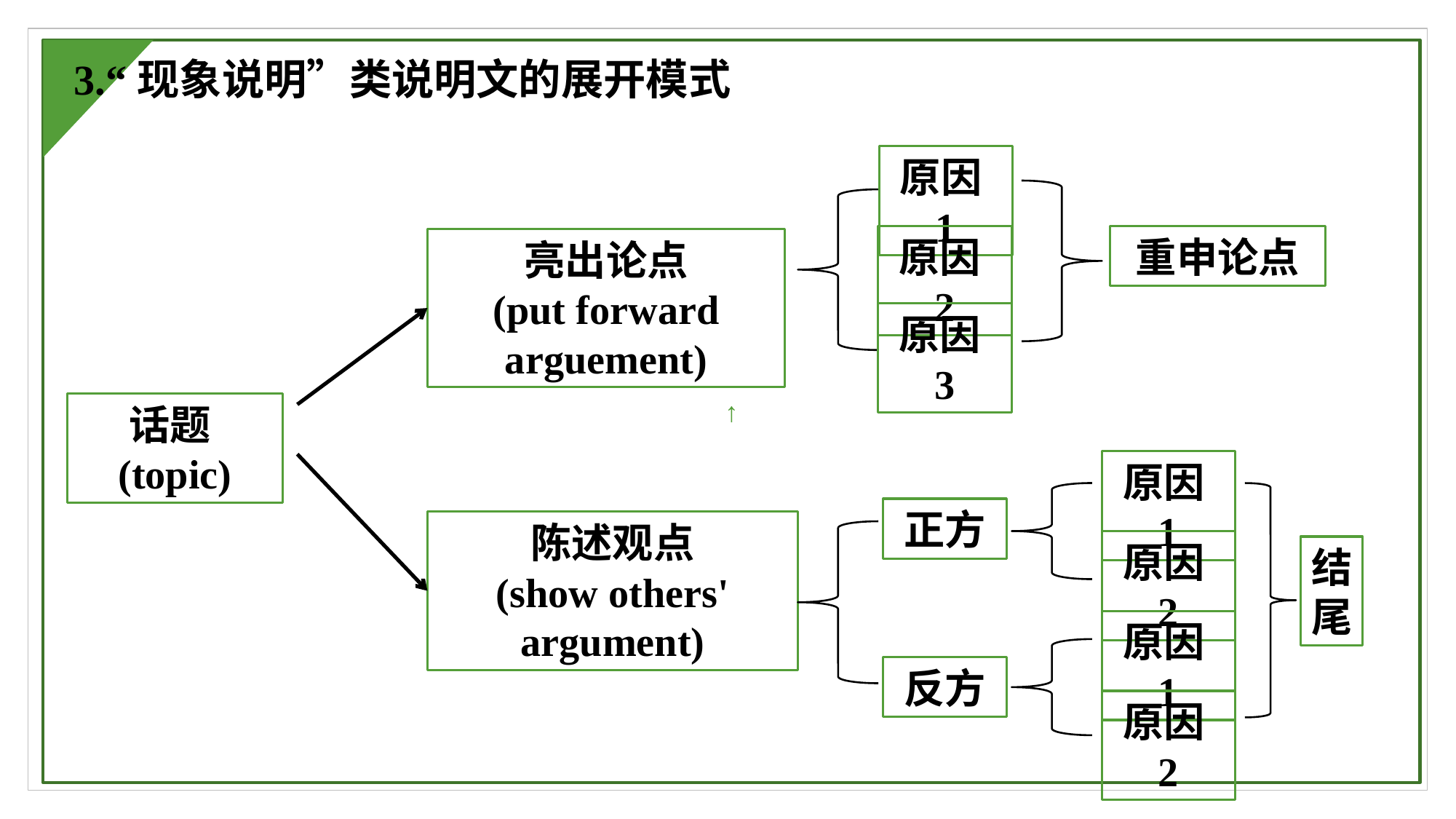

↑

3.“现象说明”类说明文的展开模式
原因1

原因2
重申论点
亮出论点
(put forward arguement)
原因3
话题(topic)
原因1

正方
陈述观点
(show others' argument)

原因2
结
尾
原因1

反方
原因2